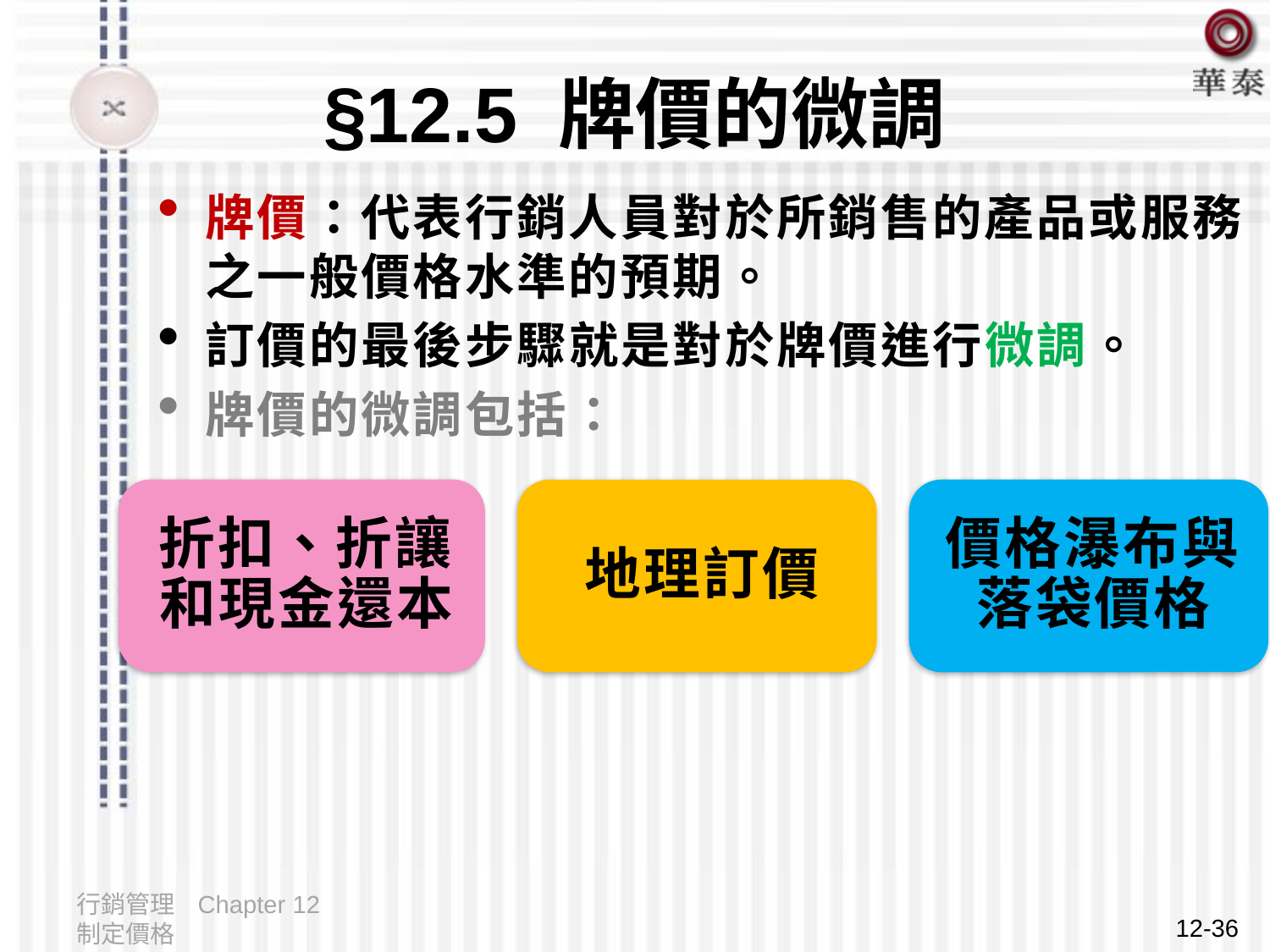

# §12.5 牌價的微調
牌價：代表行銷人員對於所銷售的產品或服務之一般價格水準的預期。
訂價的最後步驟就是對於牌價進行微調。
牌價的微調包括：
折扣、折讓和現金還本
地理訂價
價格瀑布與落袋價格
行銷管理   Chapter 12   制定價格
12-36